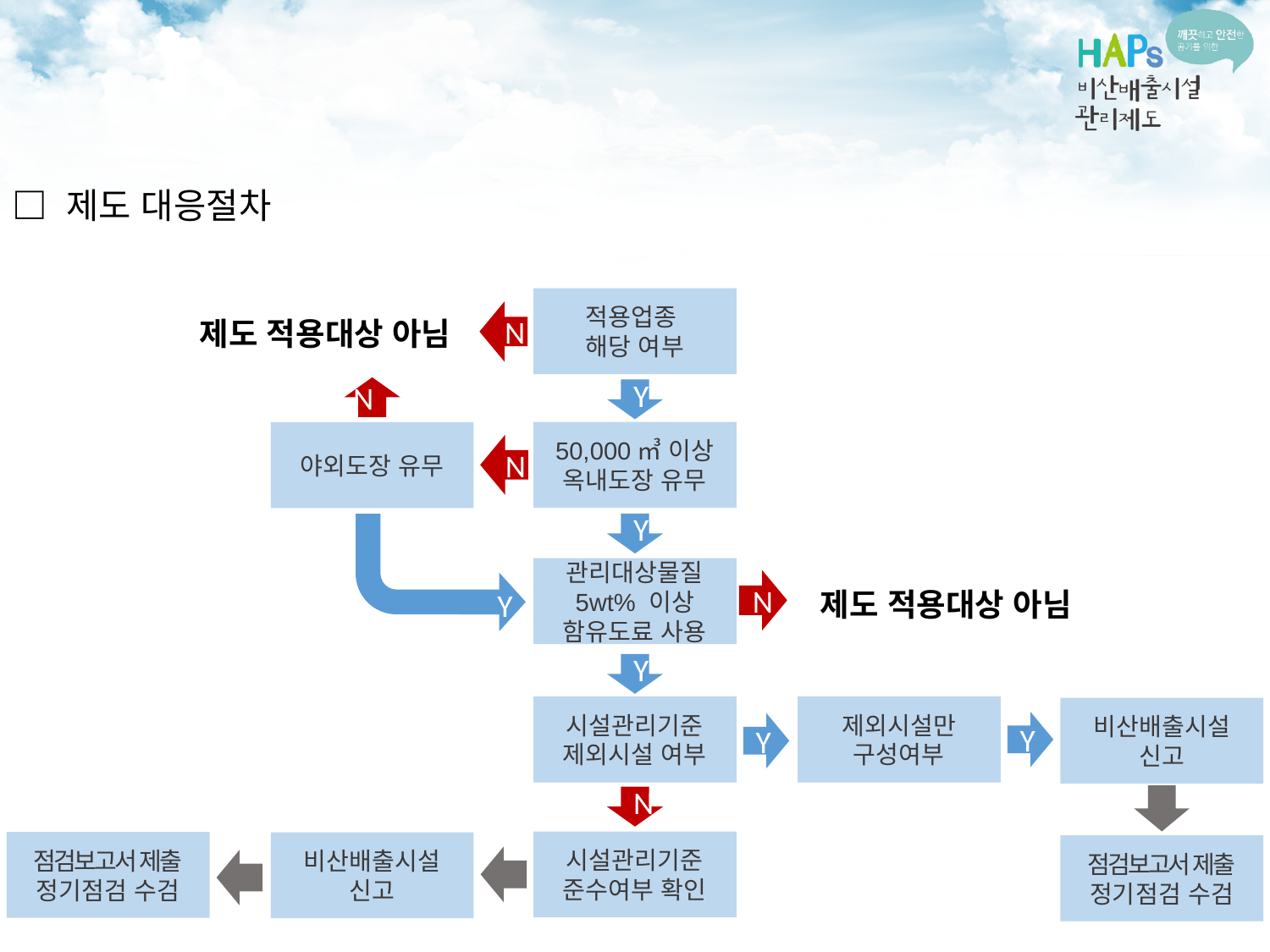

□ 제도 대응절차
적용업종
해당 여부
N
제도 적용대상 아님
N
Y
50,000㎥ 이상
옥내도장 유무
야외도장 유무
N
Y

관리대상물질
5wt% 이상
함유도료 사용
N
제도 적용대상 아님
Y
Y
시설관리기준
제외시설 여부
제외시설만
구성여부
비산배출시설
신고
Y
Y

N
시설관리기준
준수여부 확인
점검보고서 제출
정기점검 수검
비산배출시설
신고
점검보고서 제출
정기점검 수검